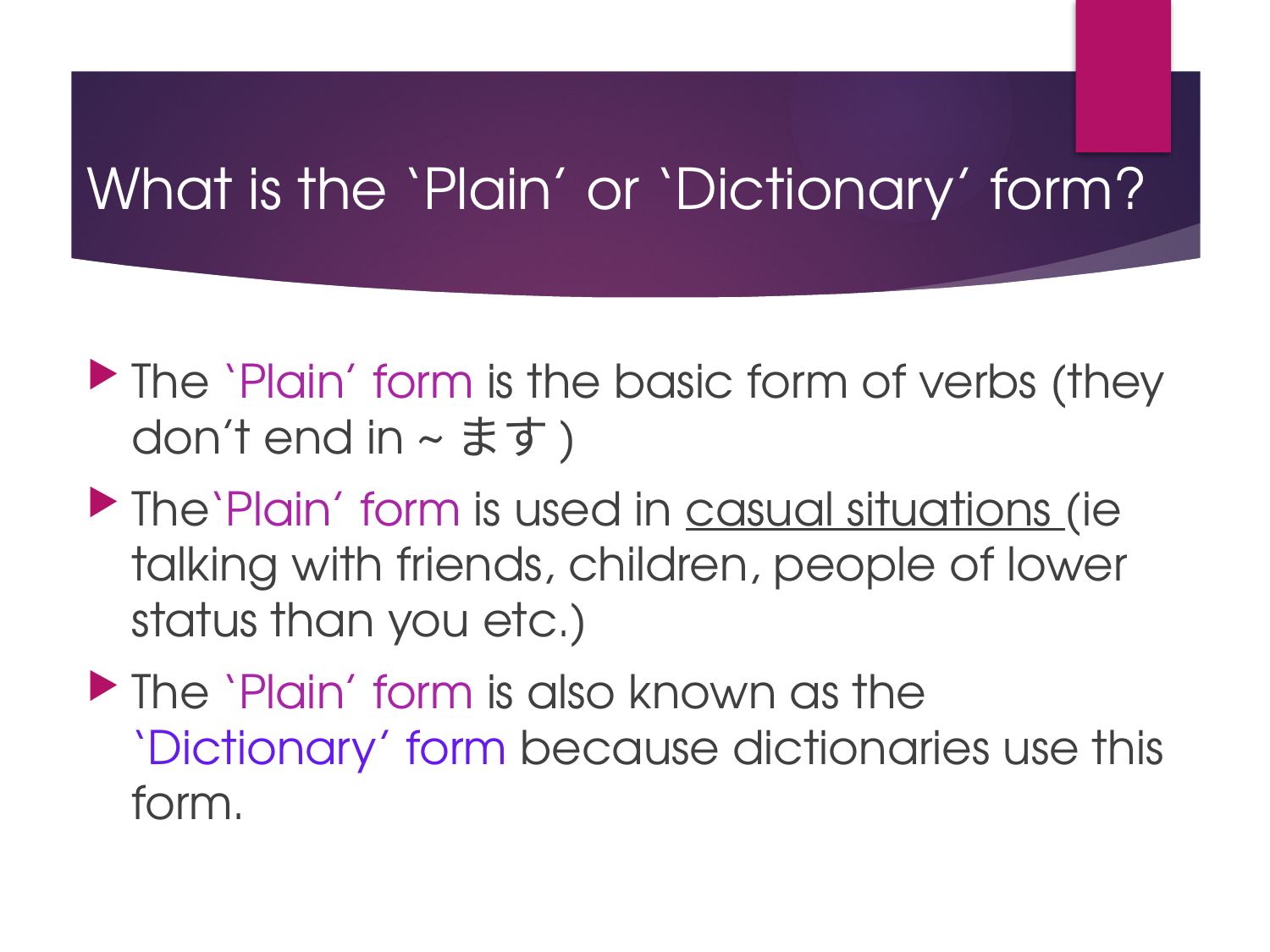

# What is the ‘Plain’ or ‘Dictionary’ form?
The ‘Plain’ form is the basic form of verbs (they don’t end in ~ます)
The‘Plain’ form is used in casual situations (ie talking with friends, children, people of lower status than you etc.)
The ‘Plain’ form is also known as the ‘Dictionary’ form because dictionaries use this form.